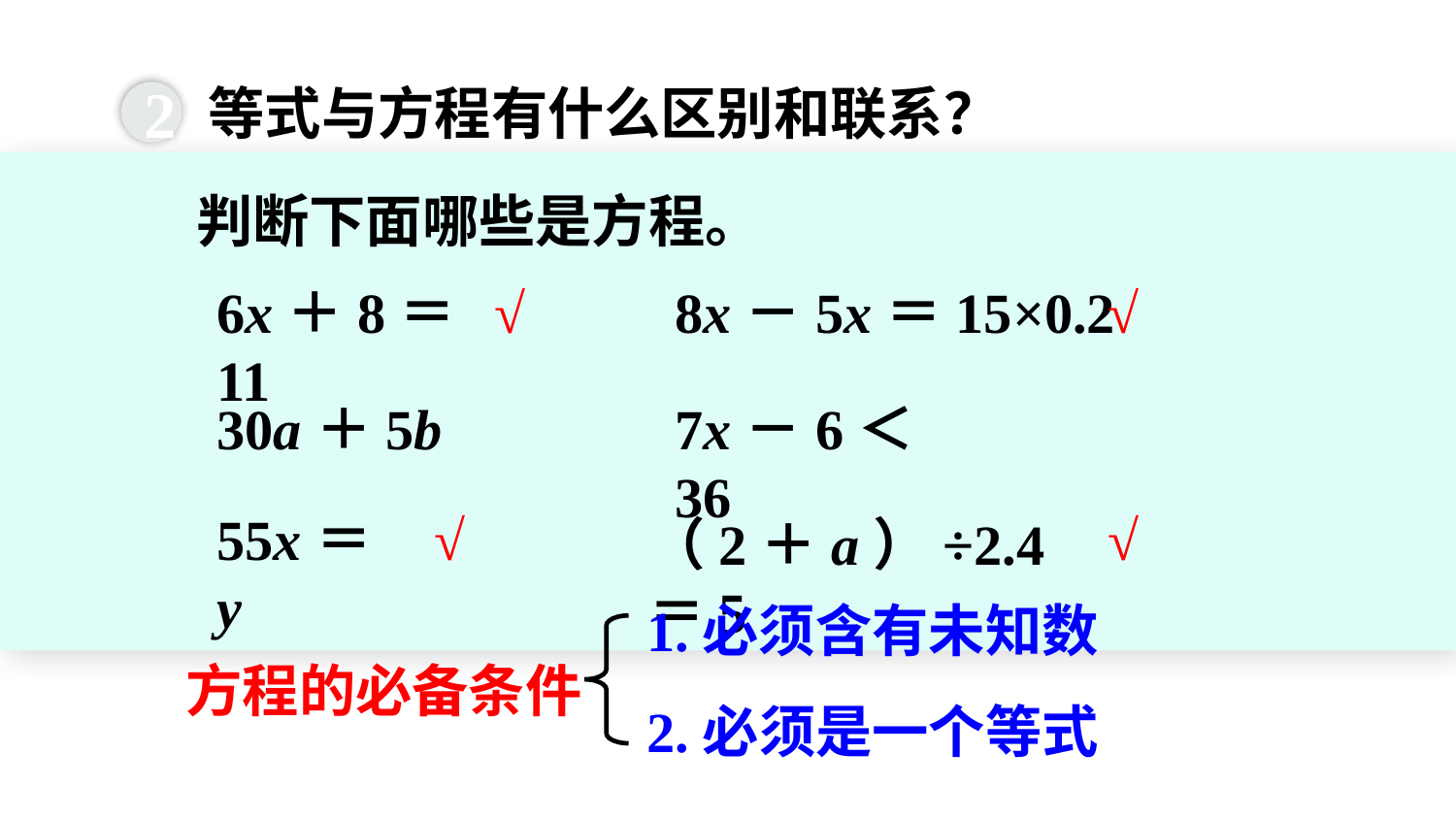

等式与方程有什么区别和联系？
2
判断下面哪些是方程。
6x＋8＝11
√
8x－5x＝15×0.2
√
30a＋5b
7x－6＜36
55x＝y
√
√
（2＋a）÷2.4＝5
1.必须含有未知数

方程的必备条件
2.必须是一个等式